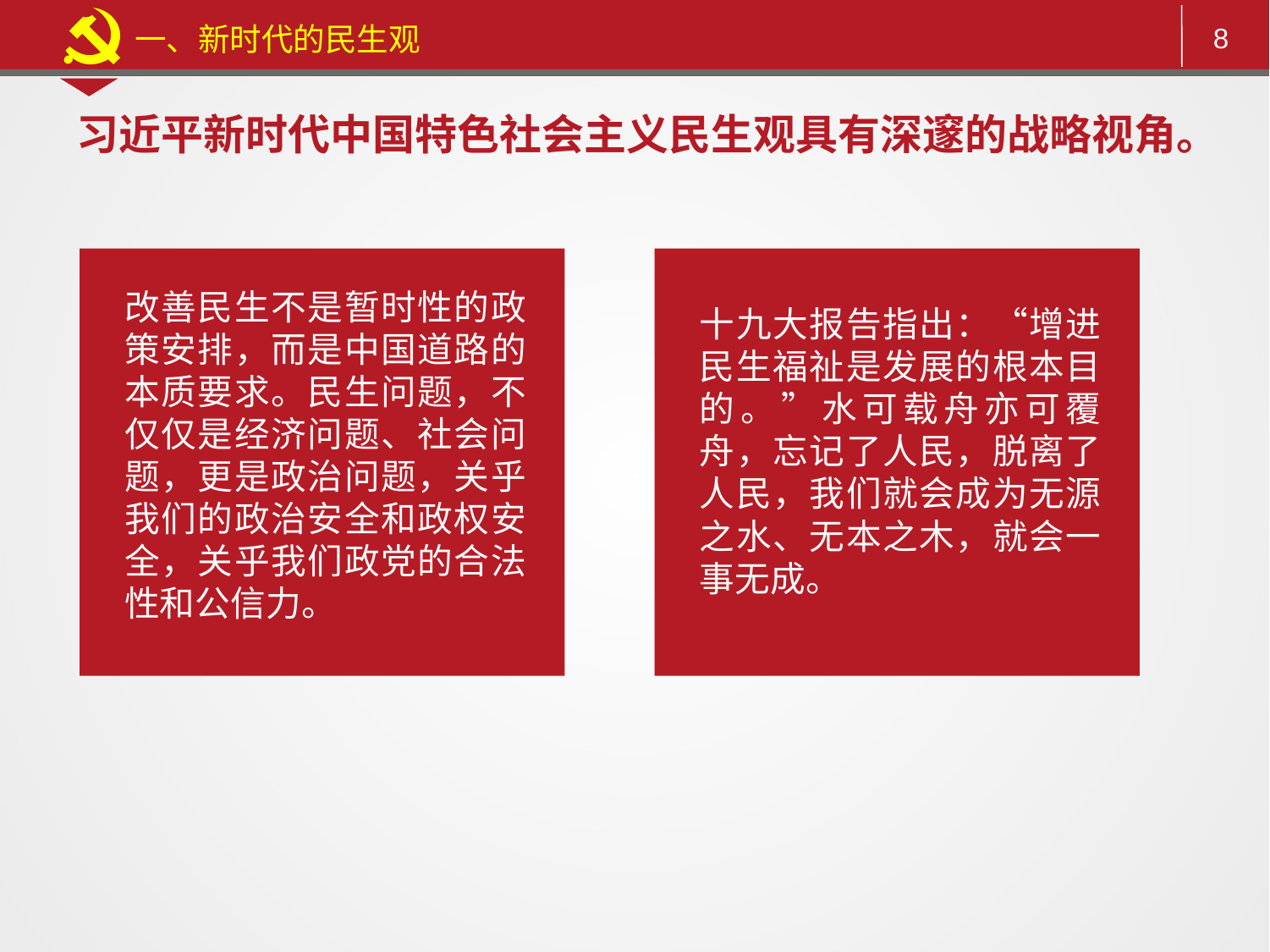

一、新时代的民生观

习近平新时代中国特色社会主义民生观具有深邃的战略视角。

改善民生不是暂时性的政策安排，而是中国道路的本质要求。民生问题，不仅仅是经济问题、社会问题，更是政治问题，关乎我们的政治安全和政权安全，关乎我们政党的合法性和公信力。
十九大报告指出：“增进民生福祉是发展的根本目的。”水可载舟亦可覆舟，忘记了人民，脱离了人民，我们就会成为无源之水、无本之木，就会一事无成。